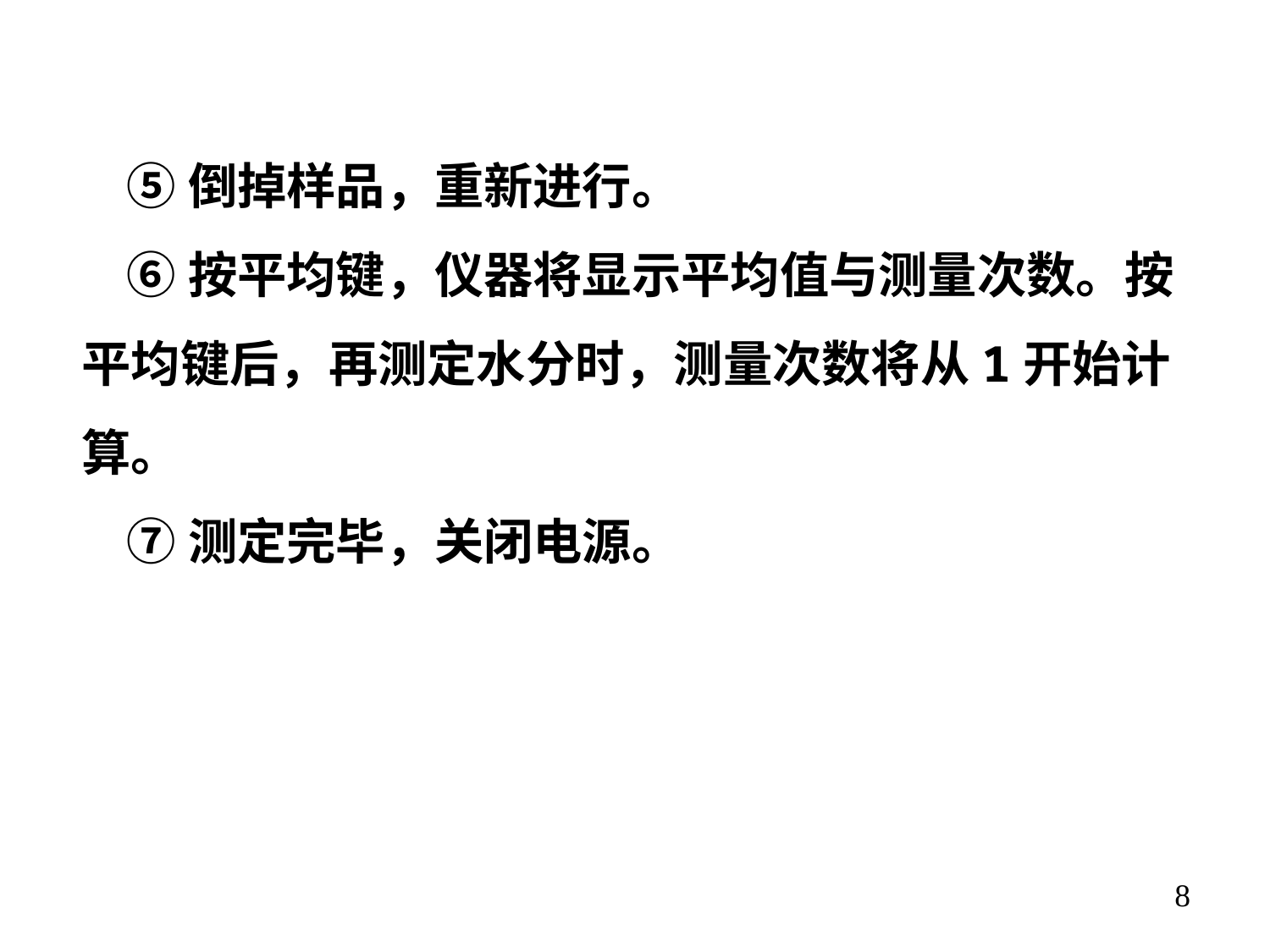

⑤倒掉样品，重新进行。
    ⑥按平均键，仪器将显示平均值与测量次数。按平均键后，再测定水分时，测量次数将从1开始计算。
    ⑦测定完毕，关闭电源。
8